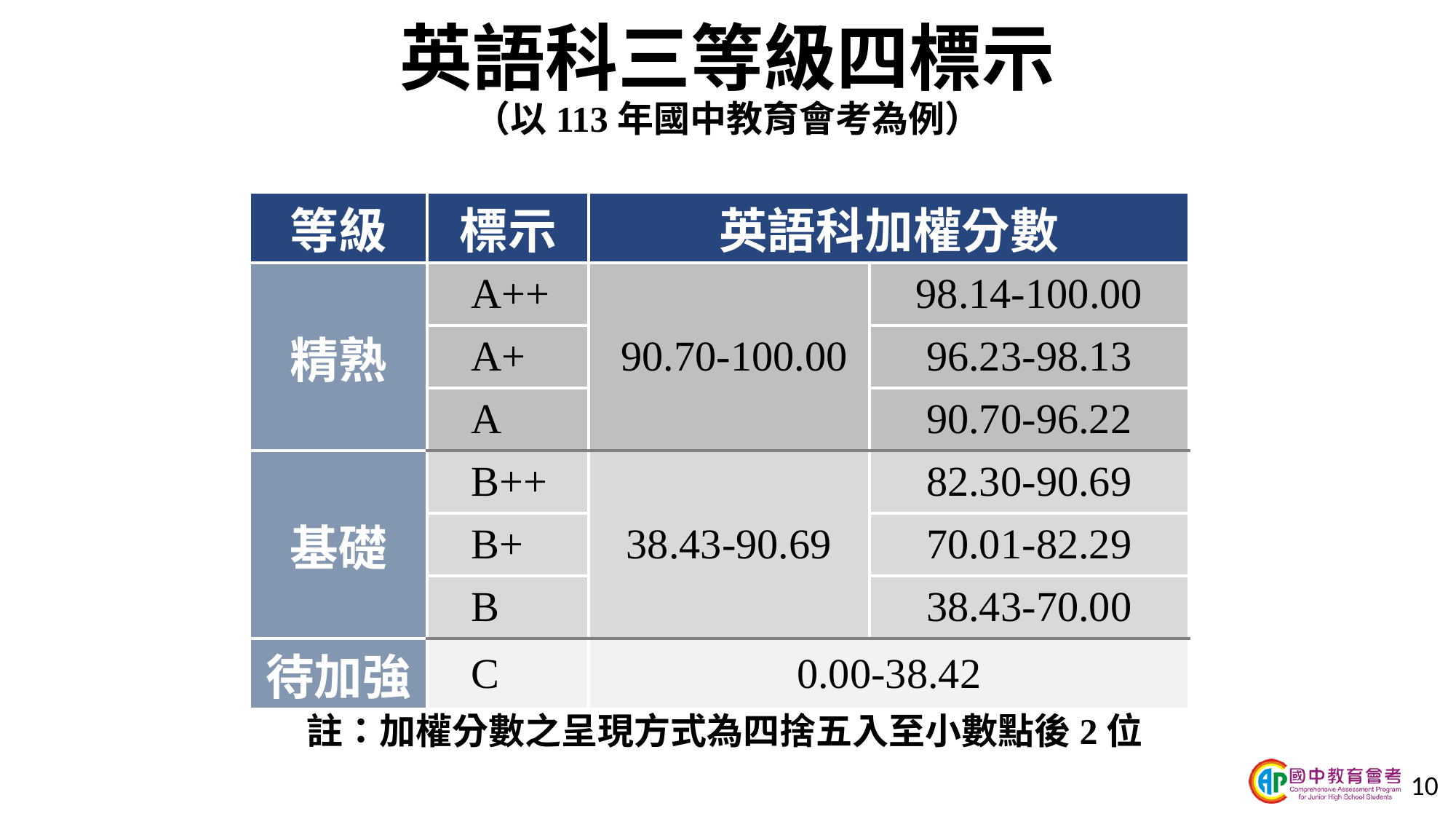

# 英語科三等級四標示 （以113年國中教育會考為例）

| 等級 | 標示 | 英語科加權分數 |  |
| --- | --- | --- | --- |
| 精熟 | A++ | 90.70-100.00 | 98.14-100.00 |
|  | A+ |  | 96.23-98.13 |
|  | A |  | 90.70-96.22 |
| 基礎 | B++ | 38.43-90.69 | 82.30-90.69 |
|  | B+ |  | 70.01-82.29 |
|  | B |  | 38.43-70.00 |
| 待加強 | C | 0.00-38.42 |  |
註：加權分數之呈現方式為四捨五入至小數點後2位
10